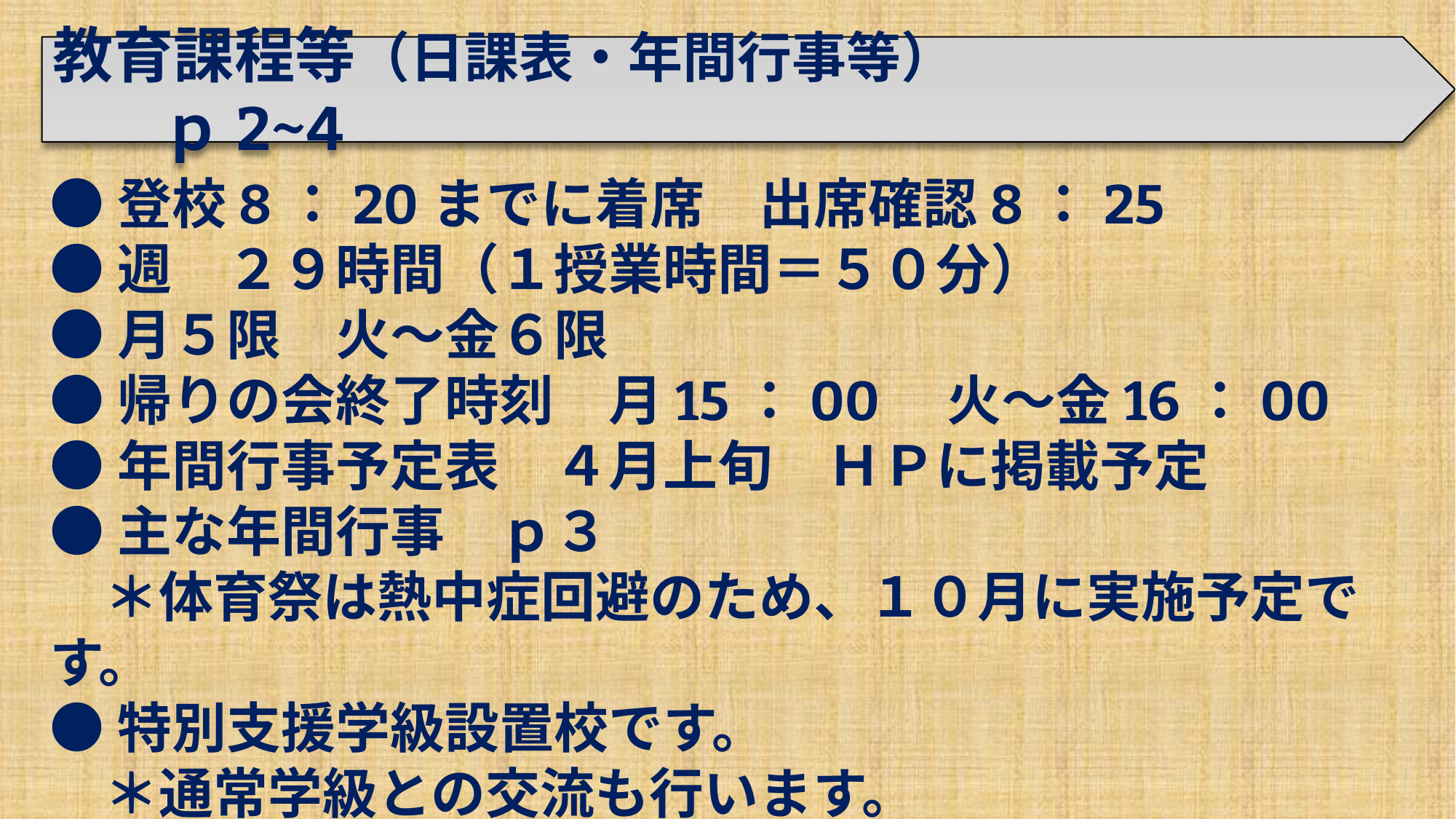

教育課程等（日課表・年間行事等）　　　　　　　　　　ｐ2~4
●登校8：20までに着席　出席確認8：25
●週　２９時間（１授業時間＝５０分）
●月５限　火～金６限
●帰りの会終了時刻　月15：00　火～金16：00
●年間行事予定表　４月上旬　ＨＰに掲載予定
●主な年間行事　ｐ３
　＊体育祭は熱中症回避のため、１０月に実施予定です。
●特別支援学級設置校です。
　＊通常学級との交流も行います。